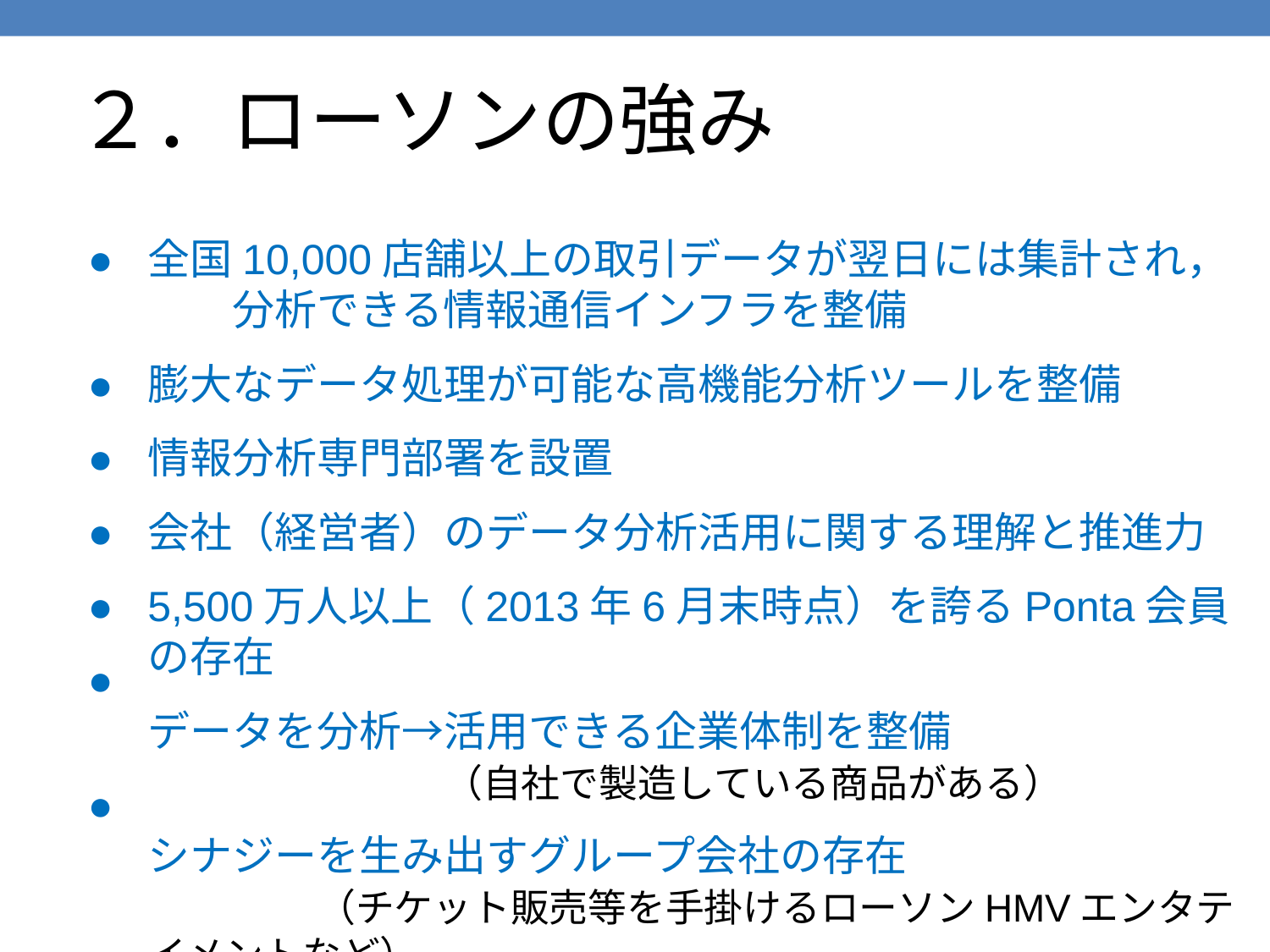

２．ローソンの強み
●

●

●

●

●

●

●

全国10,000店舗以上の取引データが翌日には集計され，　　分析できる情報通信インフラを整備

膨大なデータ処理が可能な高機能分析ツールを整備

情報分析専門部署を設置

会社（経営者）のデータ分析活用に関する理解と推進力

5,500万人以上（2013年6月末時点）を誇るPonta会員の存在

データを分析→活用できる企業体制を整備　　　　　　　　　　　　　　（自社で製造している商品がある）

シナジーを生み出すグループ会社の存在　　　　　　　　　　　　（チケット販売等を手掛けるローソンHMVエンタテイメントなど）